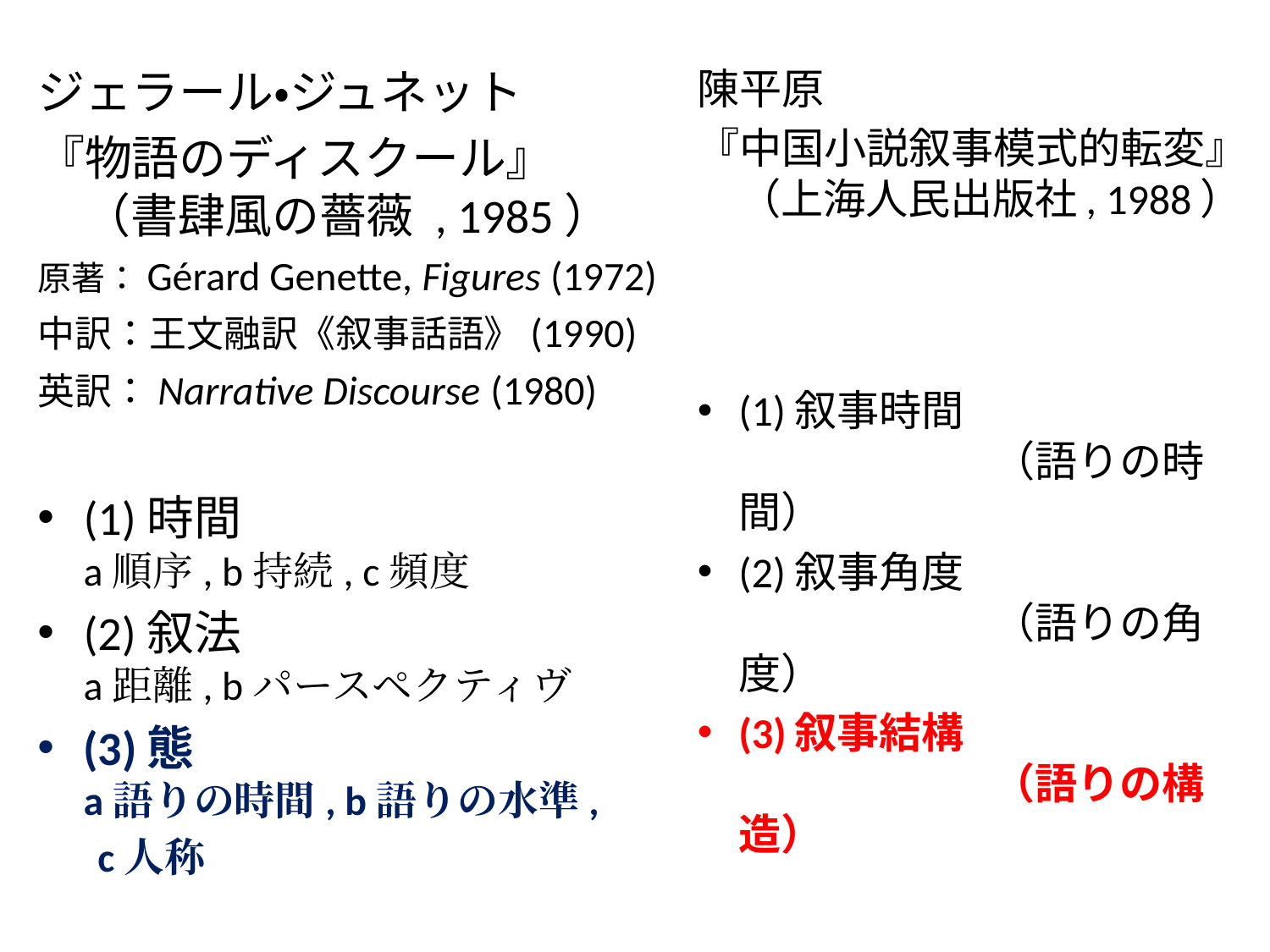

ジェラール・ジュネット
『物語のディスクール』
（書肆風の薔薇 , 1985）
原著：Gérard Genette, Figures (1972)
中訳：王文融訳《叙事話語》(1990)
英訳：Narrative Discourse (1980)

(1)時間
a順序, b持続, c頻度
(2)叙法
a距離, bパースペクティヴ
(3)態
a語りの時間, b語りの水準,
　 c人称

陳平原
『中国小説叙事模式的転変』（上海人民出版社, 1988）

(1)叙事時間
　　　　　　（語りの時間）
(2)叙事角度
　　　　　　（語りの角度）
(3)叙事結構
　　　　　　（語りの構造）